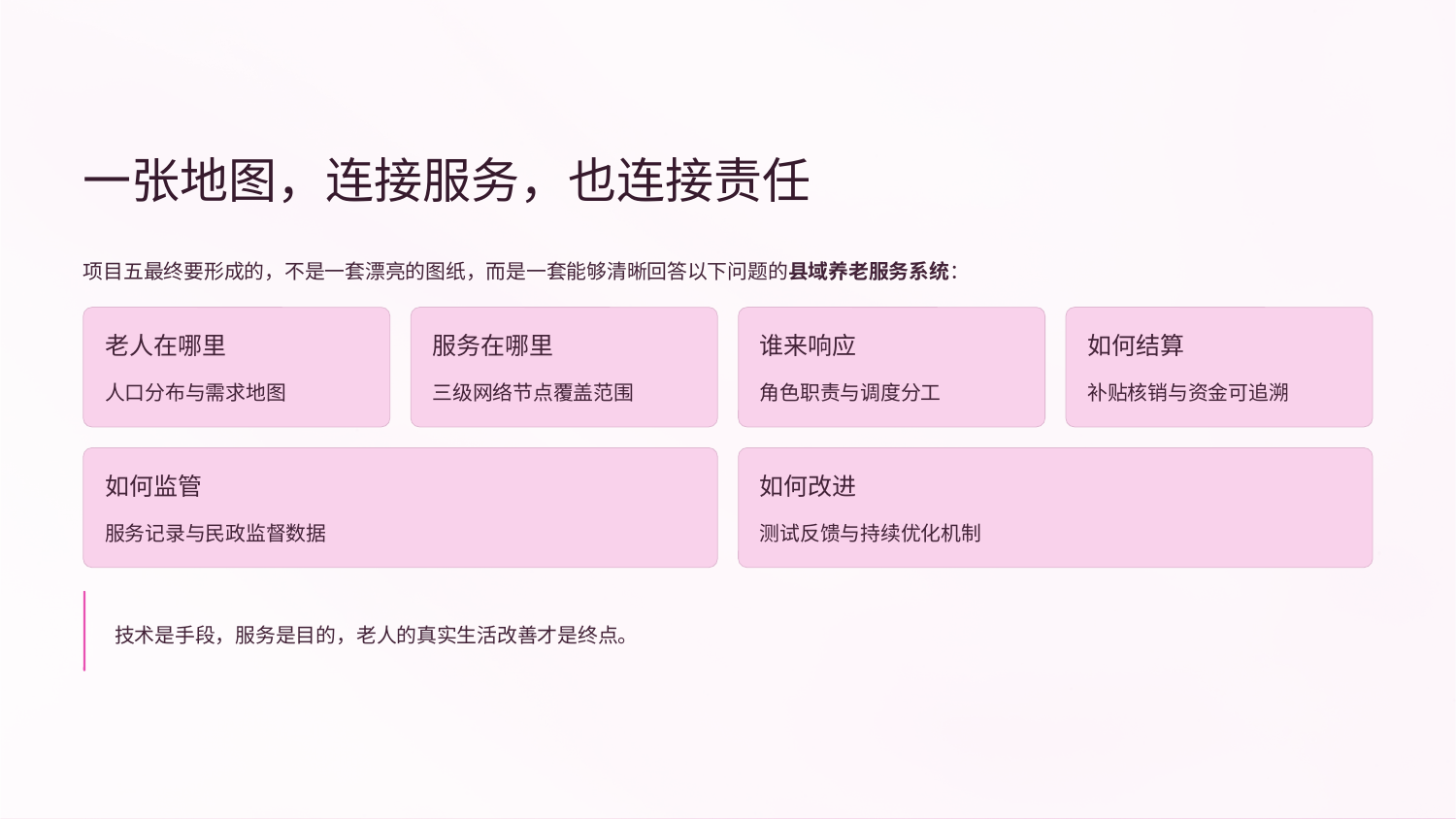

一张地图，连接服务，也连接责任
项目五最终要形成的，不是一套漂亮的图纸，而是一套能够清晰回答以下问题的县域养老服务系统：

老人在哪里
服务在哪里
谁来响应
如何结算
人口分布与需求地图
三级网络节点覆盖范围
角色职责与调度分工
补贴核销与资金可追溯

如何监管
如何改进
服务记录与民政监督数据
测试反馈与持续优化机制

技术是手段，服务是目的，老人的真实生活改善才是终点。